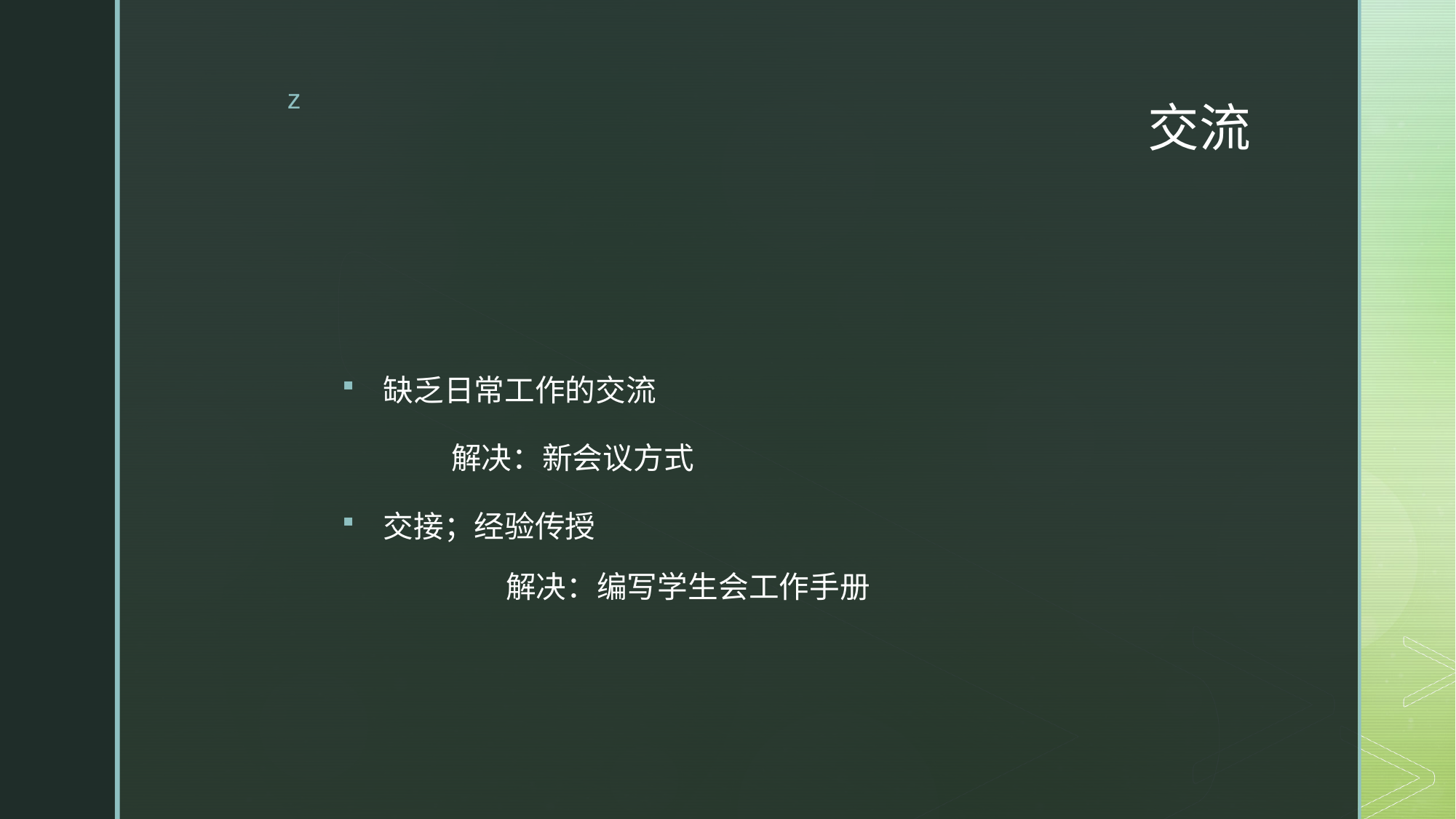

# 交流
缺乏日常工作的交流
	解决：新会议方式
交接；经验传授
	解决：编写学生会工作手册